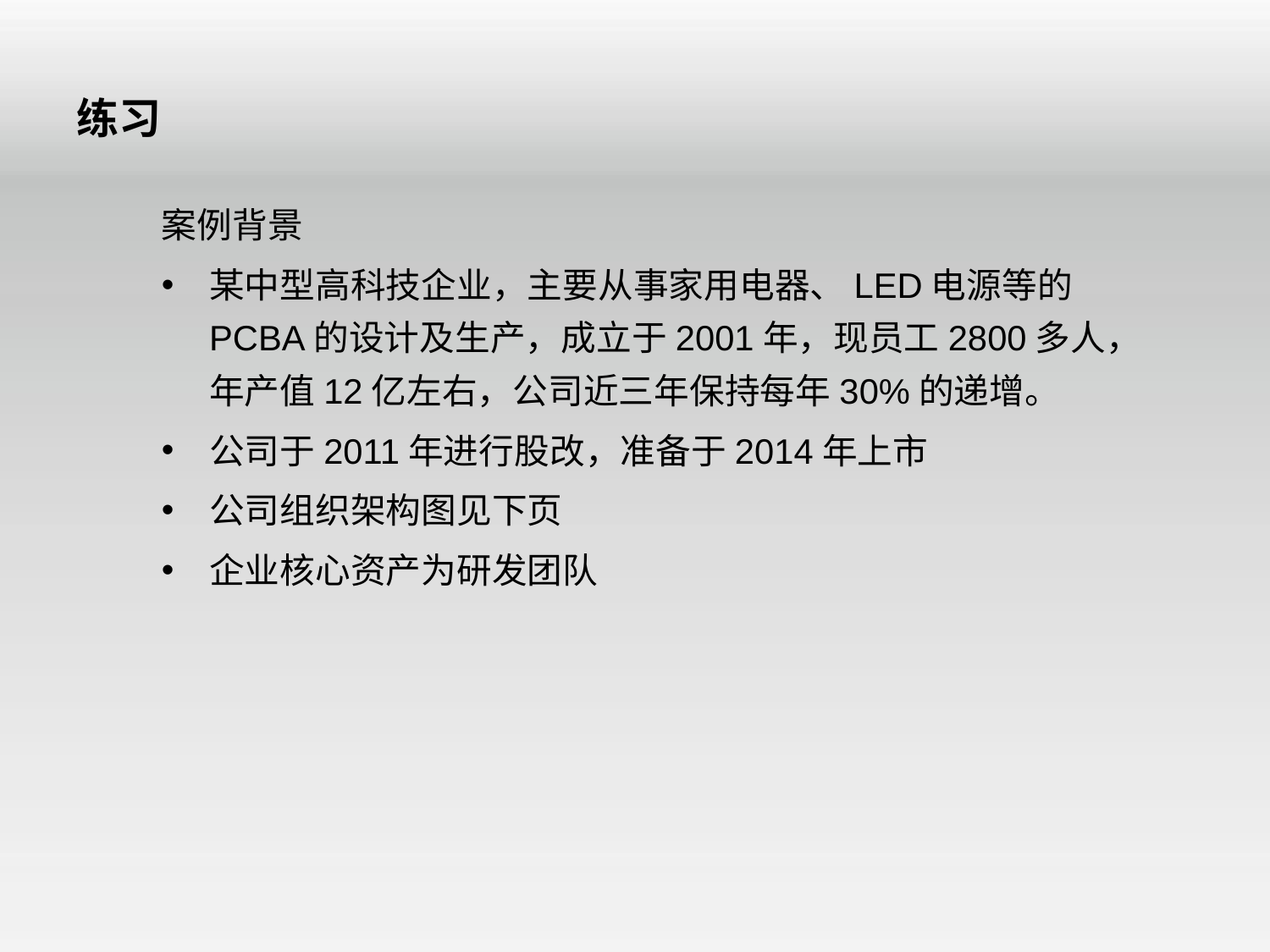

# 练习
案例背景
某中型高科技企业，主要从事家用电器、LED电源等的PCBA的设计及生产，成立于2001年，现员工2800多人，年产值12亿左右，公司近三年保持每年30%的递增。
公司于2011年进行股改，准备于2014年上市
公司组织架构图见下页
企业核心资产为研发团队